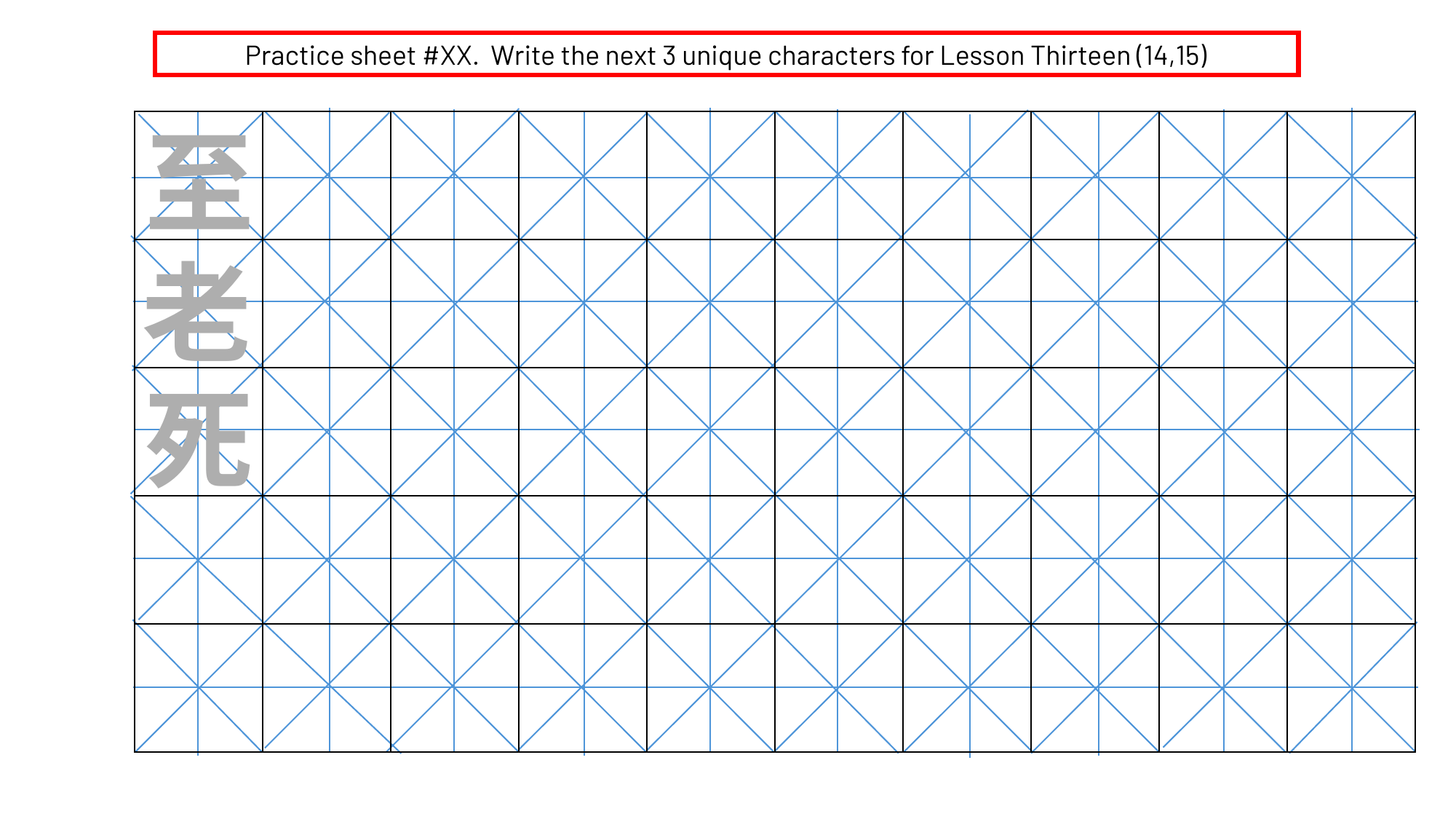

Practice sheet #XX.  Write the next 3 unique characters for Lesson Thirteen (14,15)

至
|  |  |  |  |  |  |  |  |  |  |
| --- | --- | --- | --- | --- | --- | --- | --- | --- | --- |
|  |  |  |  |  |  |  |  |  |  |
|  |  |  |  |  |  |  |  |  |  |
|  |  |  |  |  |  |  |  |  |  |
|  |  |  |  |  |  |  |  |  |  |

老
死